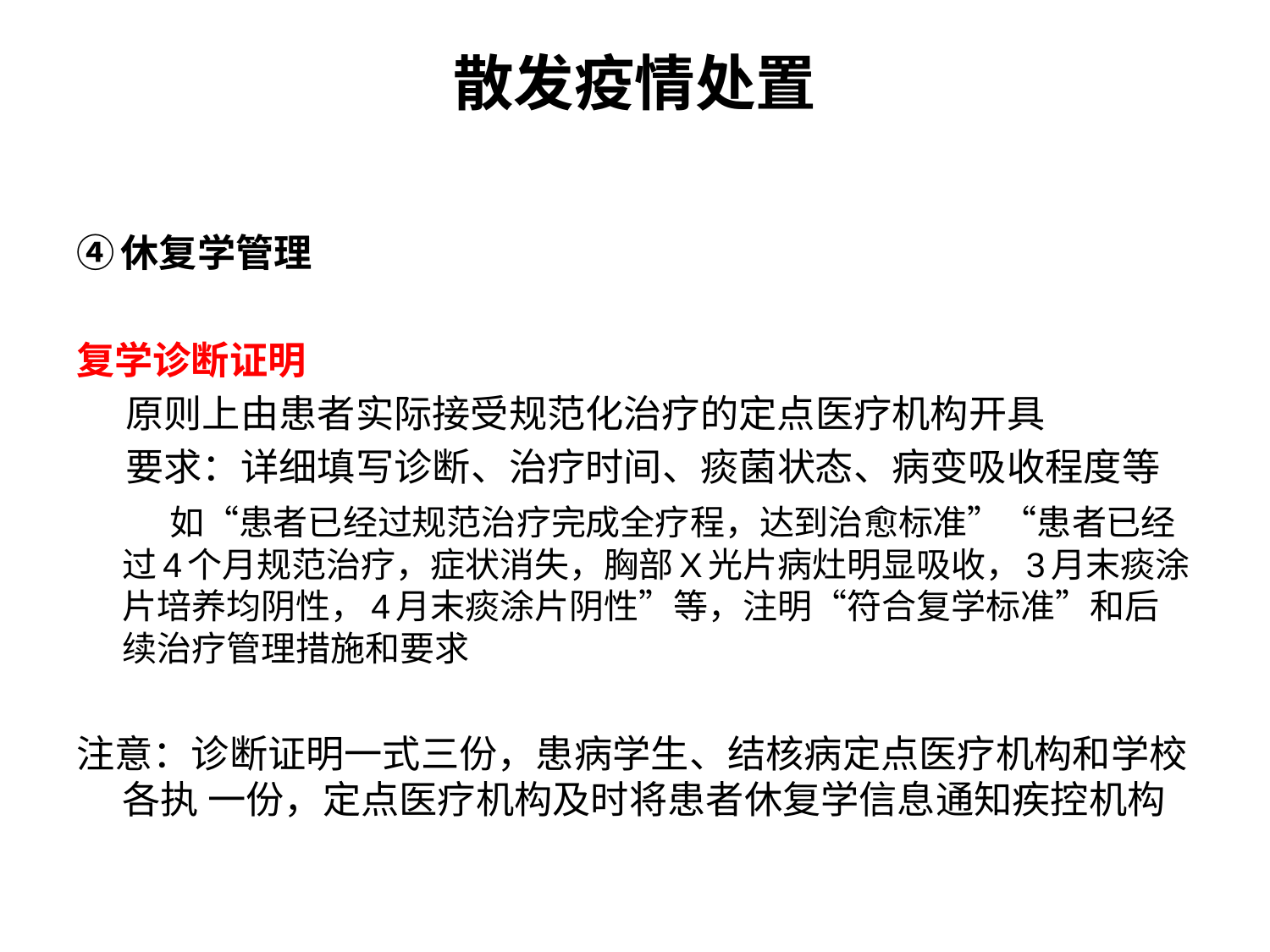

# 散发疫情处置
④休复学管理

复学诊断证明
     原则上由患者实际接受规范化治疗的定点医疗机构开具
     要求：详细填写诊断、治疗时间、痰菌状态、病变吸收程度等
          如“患者已经过规范治疗完成全疗程，达到治愈标准”“患者已经过4个月规范治疗，症状消失，胸部X光片病灶明显吸收，3月末痰涂片培养均阴性，4月末痰涂片阴性”等，注明“符合复学标准”和后续治疗管理措施和要求

注意：诊断证明一式三份，患病学生、结核病定点医疗机构和学校各执 一份，定点医疗机构及时将患者休复学信息通知疾控机构